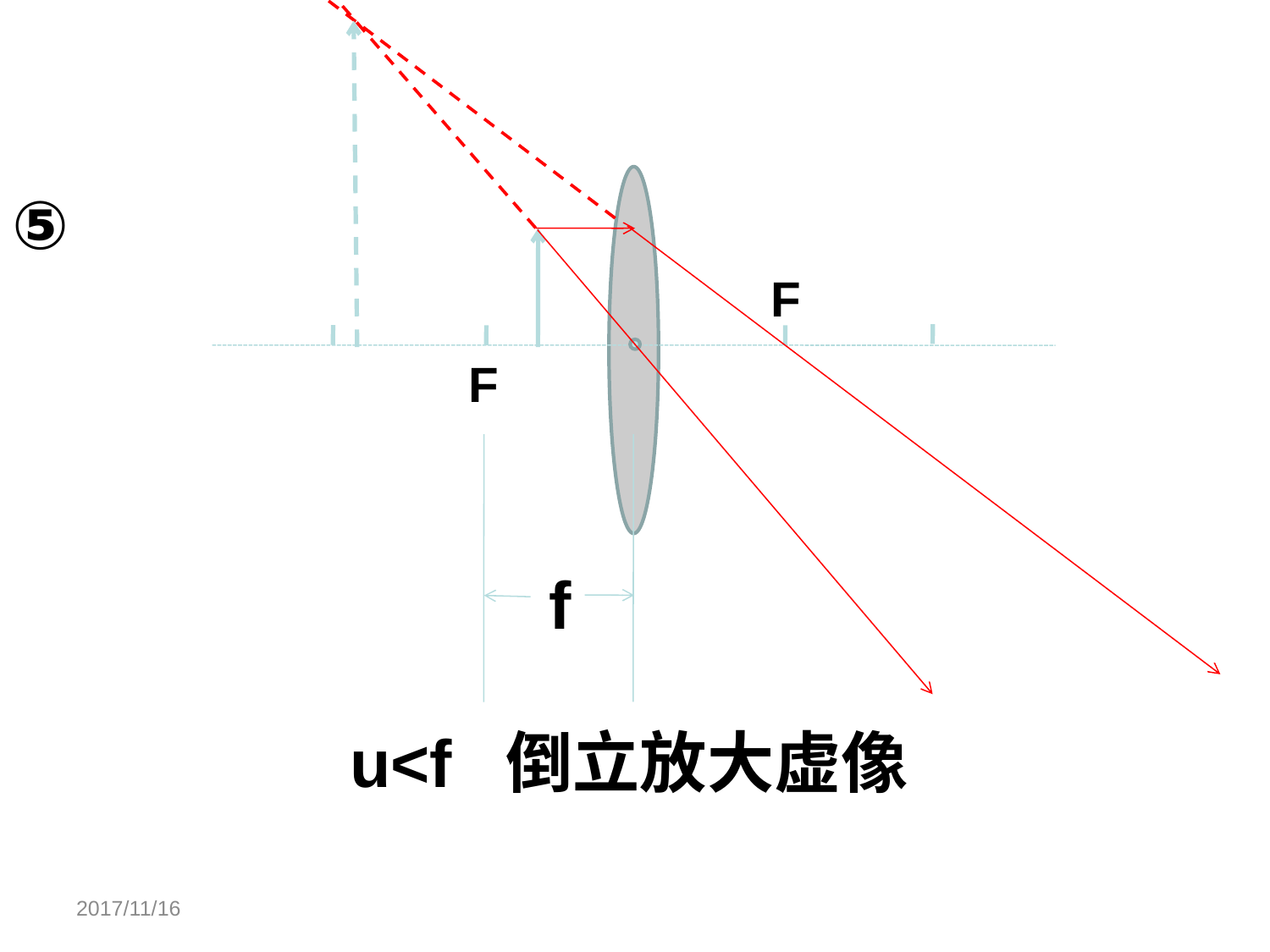

F
f
F

⑤
u<f  倒立放大虚像
2017/11/16